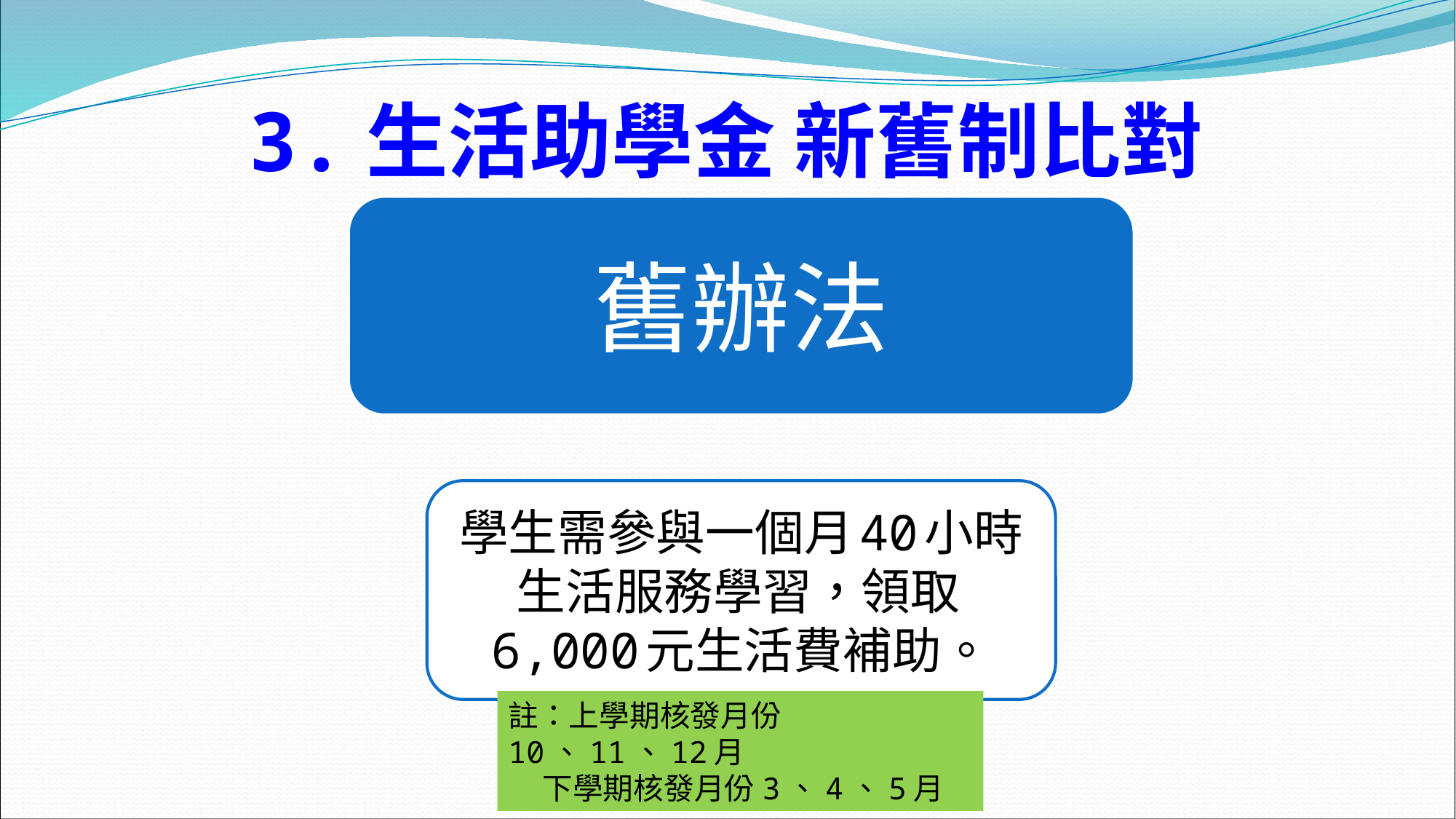

# 3.生活助學金 新舊制比對
舊辦法
學生需參與一個月40小時生活服務學習，領取6,000元生活費補助。
註：上學期核發月份10、11、12月
    下學期核發月份3、4、5月